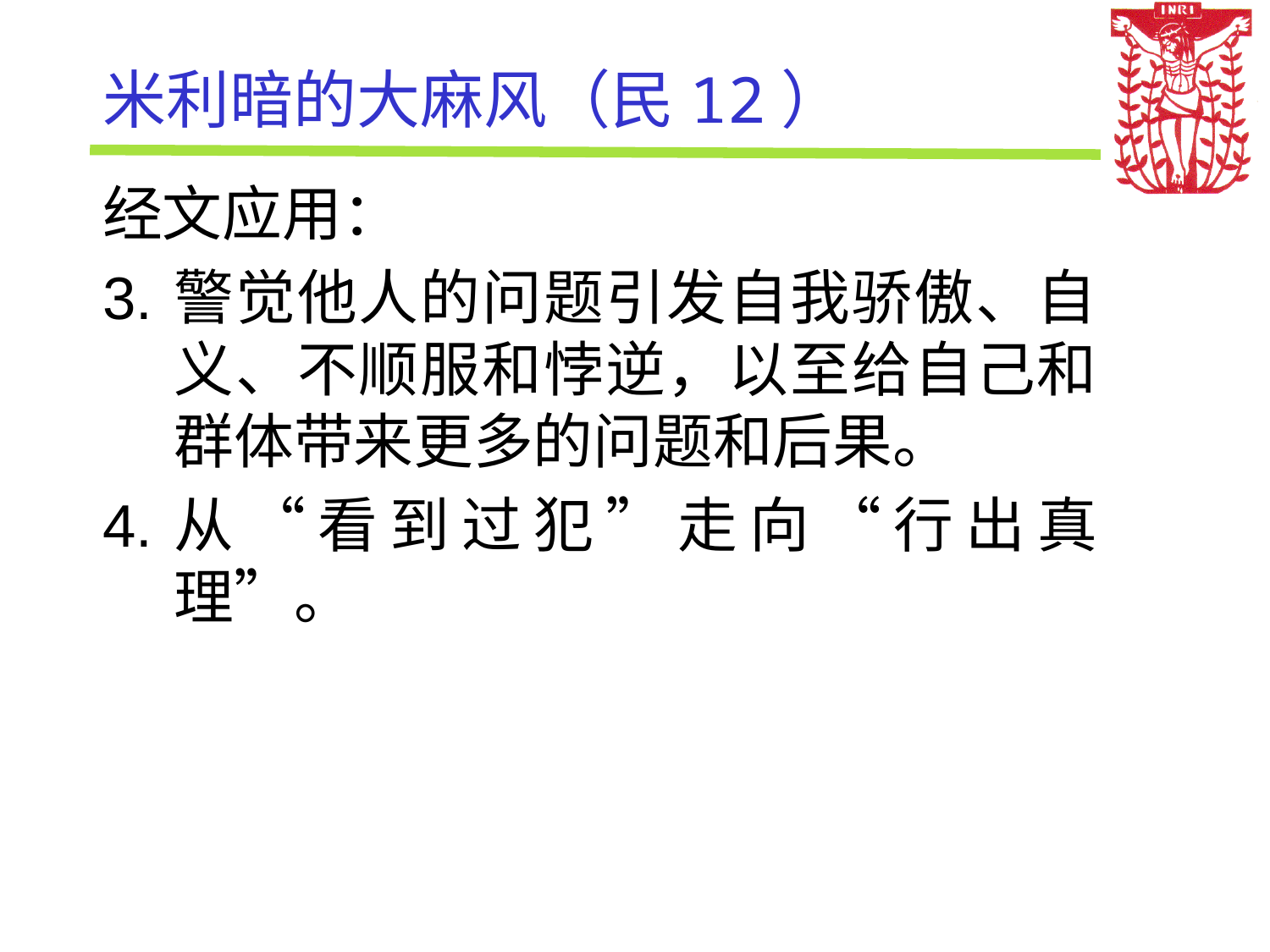

# 米利暗的大麻风（民12）
经文应用：
警觉他人的问题引发自我骄傲、自义、不顺服和悖逆，以至给自己和群体带来更多的问题和后果。
从“看到过犯”走向“行出真理”。